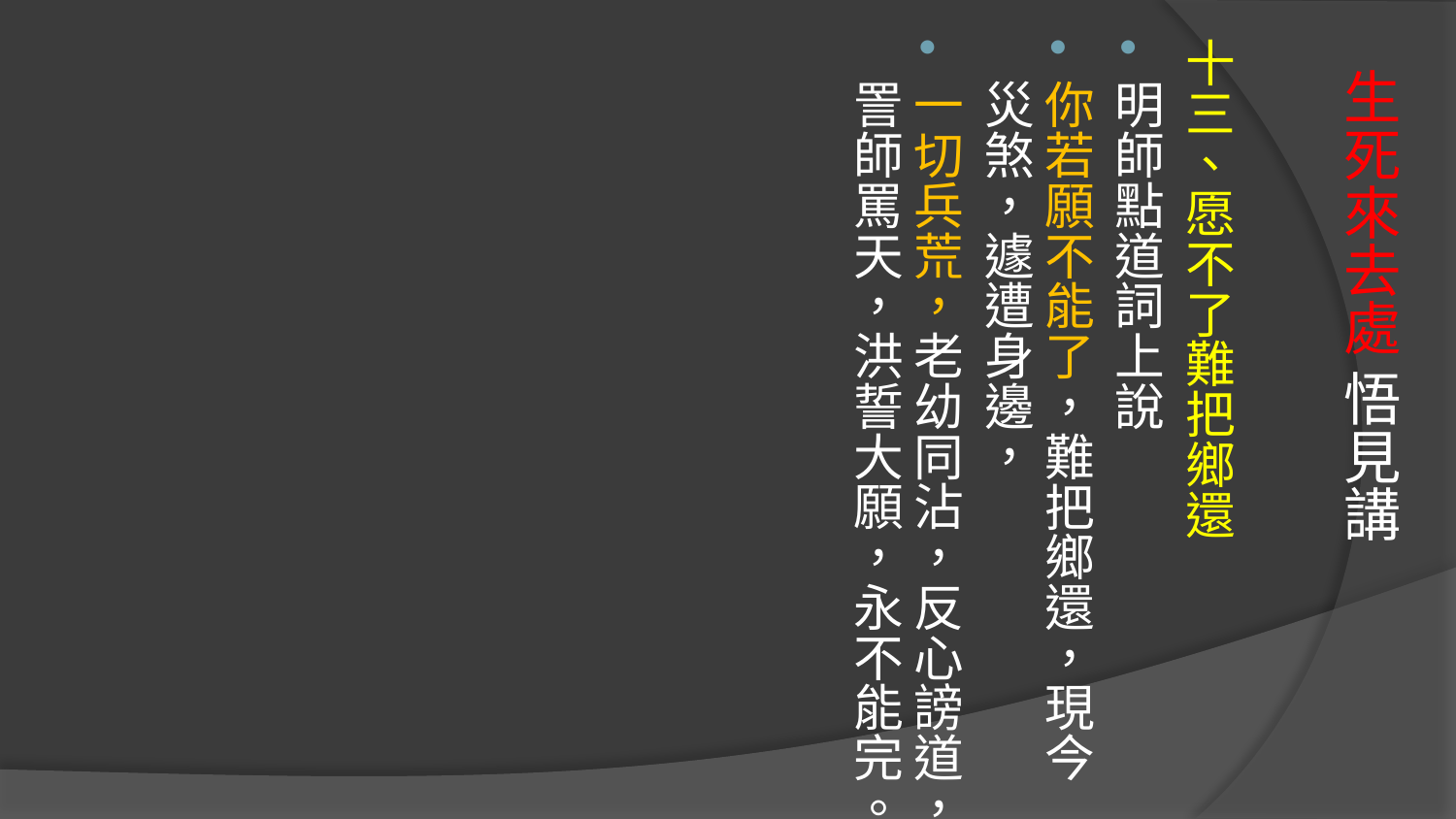

十三、愿不了難把鄉還
明師點道詞上說
你若願不能了，難把鄉還，現今災煞，遽遭身邊，
一切兵荒，老幼同沾，反心謗道，詈師罵天，洪誓大願，永不能完。

# 生死來去處 悟見講